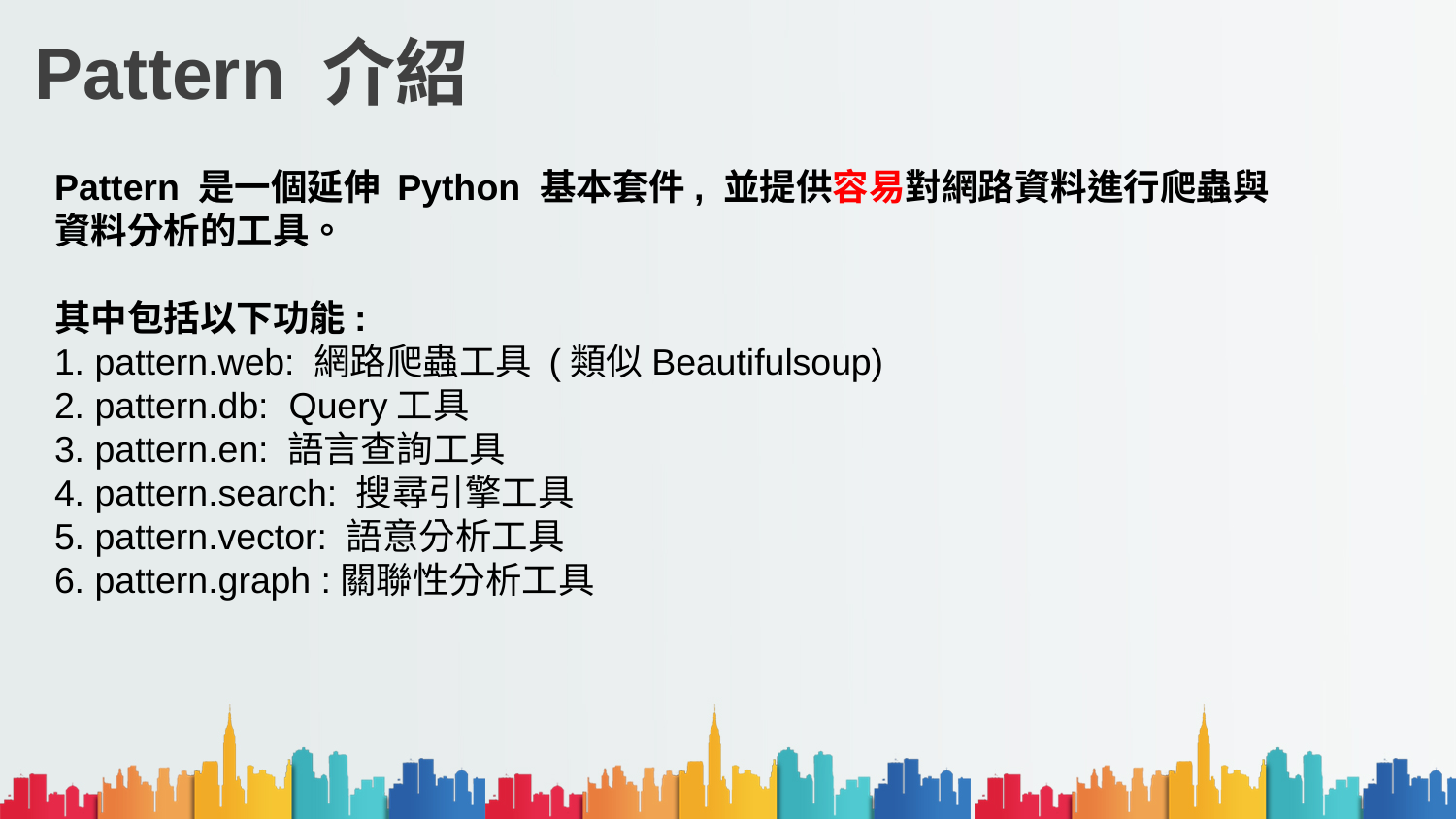

# Pattern 介紹
Pattern 是一個延伸 Python 基本套件, 並提供容易對網路資料進行爬蟲與資料分析的工具。

其中包括以下功能:
1. pattern.web: 網路爬蟲工具 (類似Beautifulsoup)
2. pattern.db:  Query工具
3. pattern.en: 語言查詢工具
4. pattern.search: 搜尋引擎工具
5. pattern.vector: 語意分析工具
6. pattern.graph :關聯性分析工具